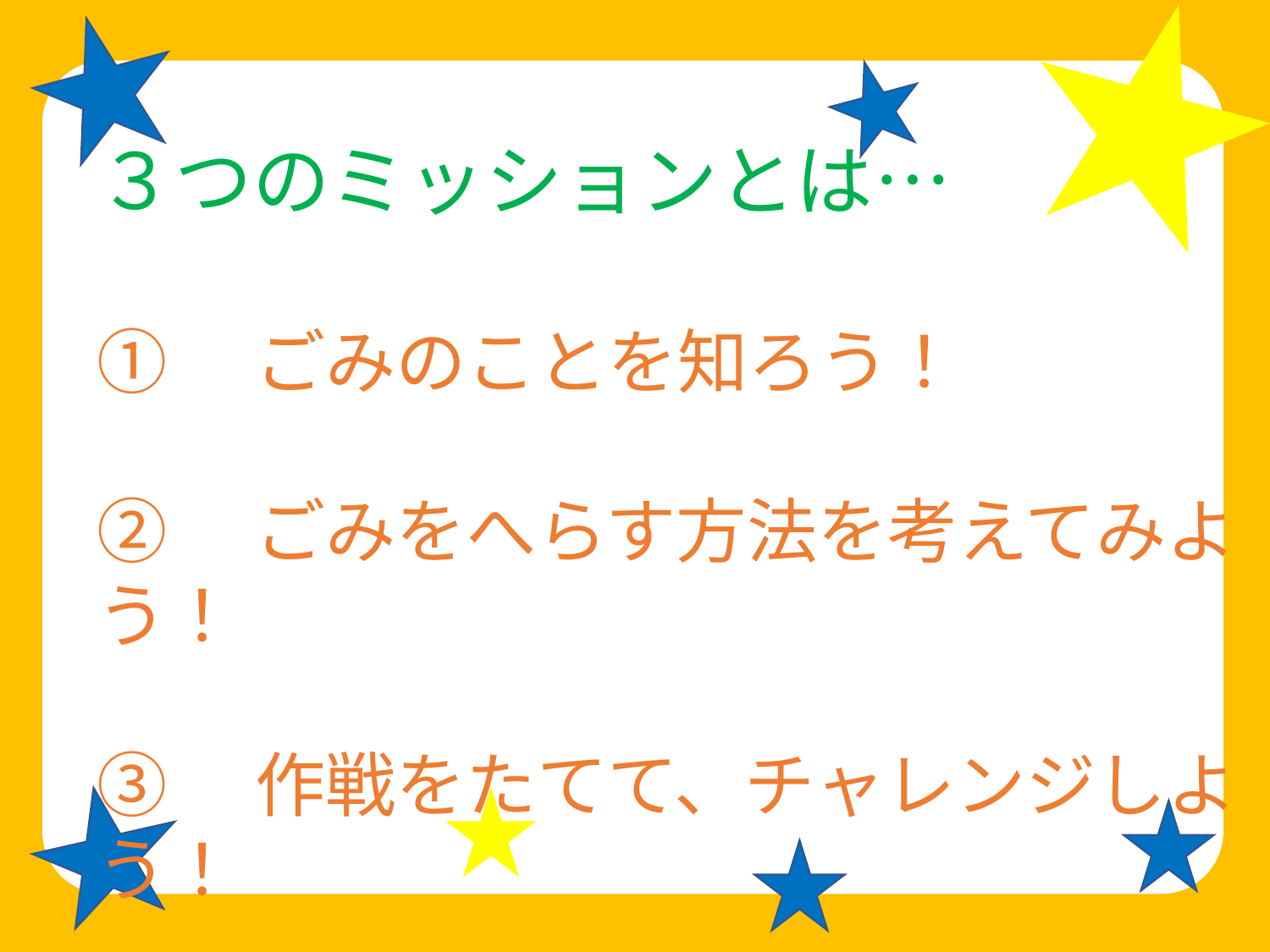

３つのミッションとは…

①　ごみのことを知ろう！

②　ごみをへらす方法を考えてみよう！

③　作戦をたてて、チャレンジしよう！